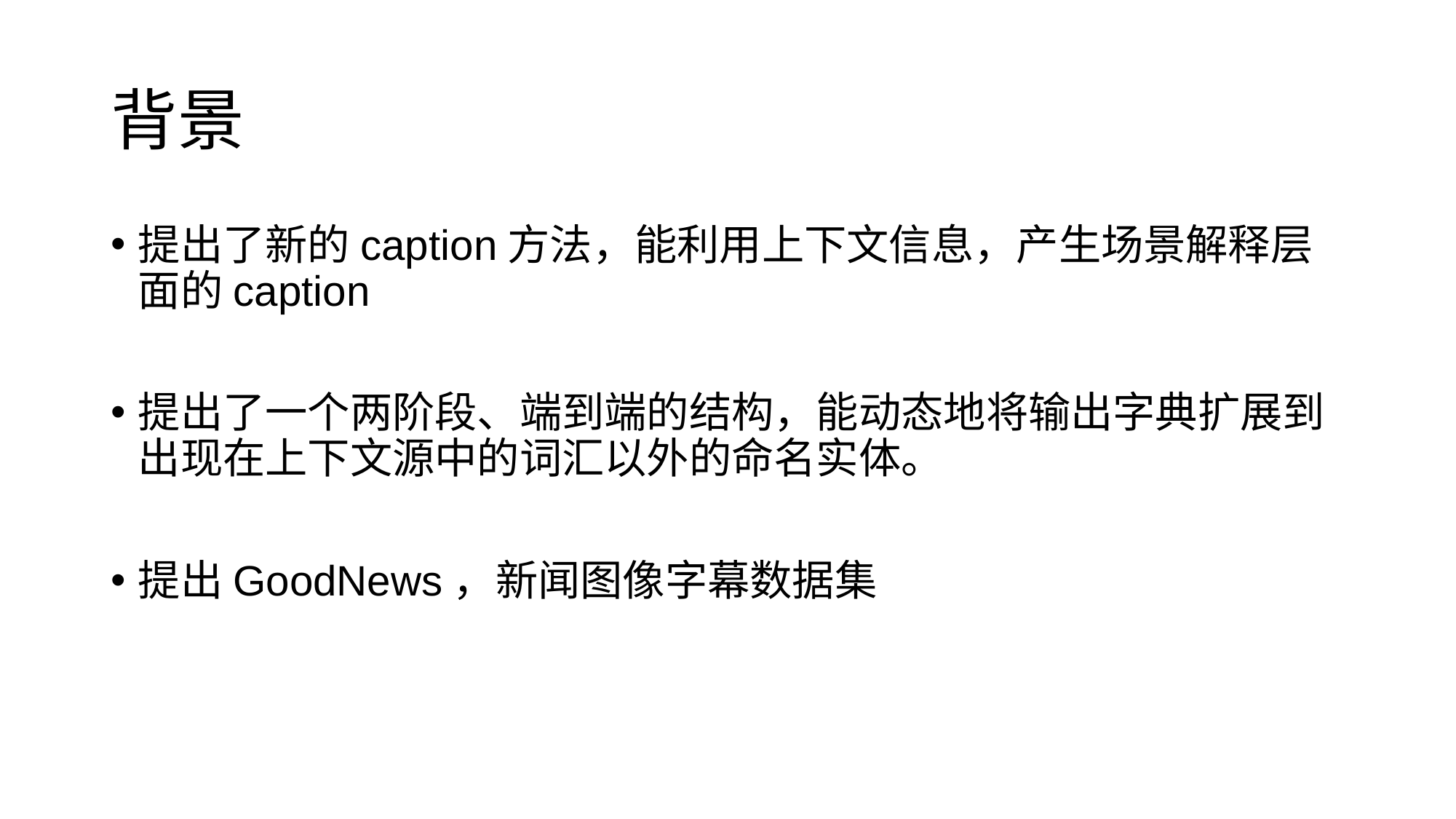

# 背景
提出了新的caption方法，能利用上下文信息，产生场景解释层面的caption

提出了一个两阶段、端到端的结构，能动态地将输出字典扩展到出现在上下文源中的词汇以外的命名实体。

提出GoodNews，新闻图像字幕数据集